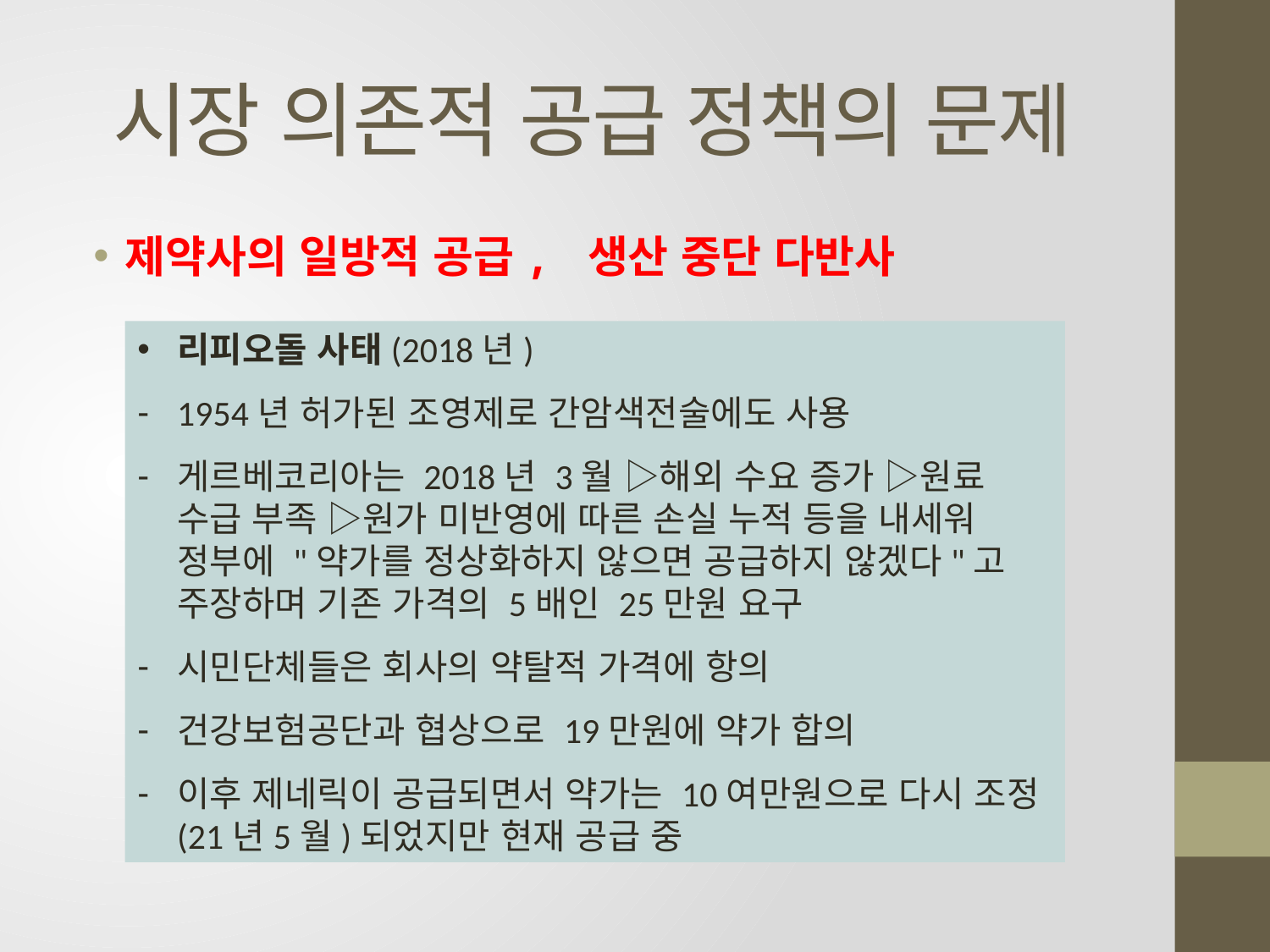

# 시장 의존적 공급 정책의 문제
제약사의 일방적 공급, 생산 중단 다반사

리피오돌 사태(2018년)

1954년 허가된 조영제로 간암색전술에도 사용

게르베코리아는 2018년 3월 ▷해외 수요 증가 ▷원료 수급 부족 ▷원가 미반영에 따른 손실 누적 등을 내세워 정부에 "약가를 정상화하지 않으면 공급하지 않겠다"고 주장하며 기존 가격의 5배인 25만원 요구

시민단체들은 회사의 약탈적 가격에 항의

건강보험공단과 협상으로 19만원에 약가 합의

이후 제네릭이 공급되면서 약가는 10여만원으로 다시 조정(21년5월)되었지만 현재 공급 중